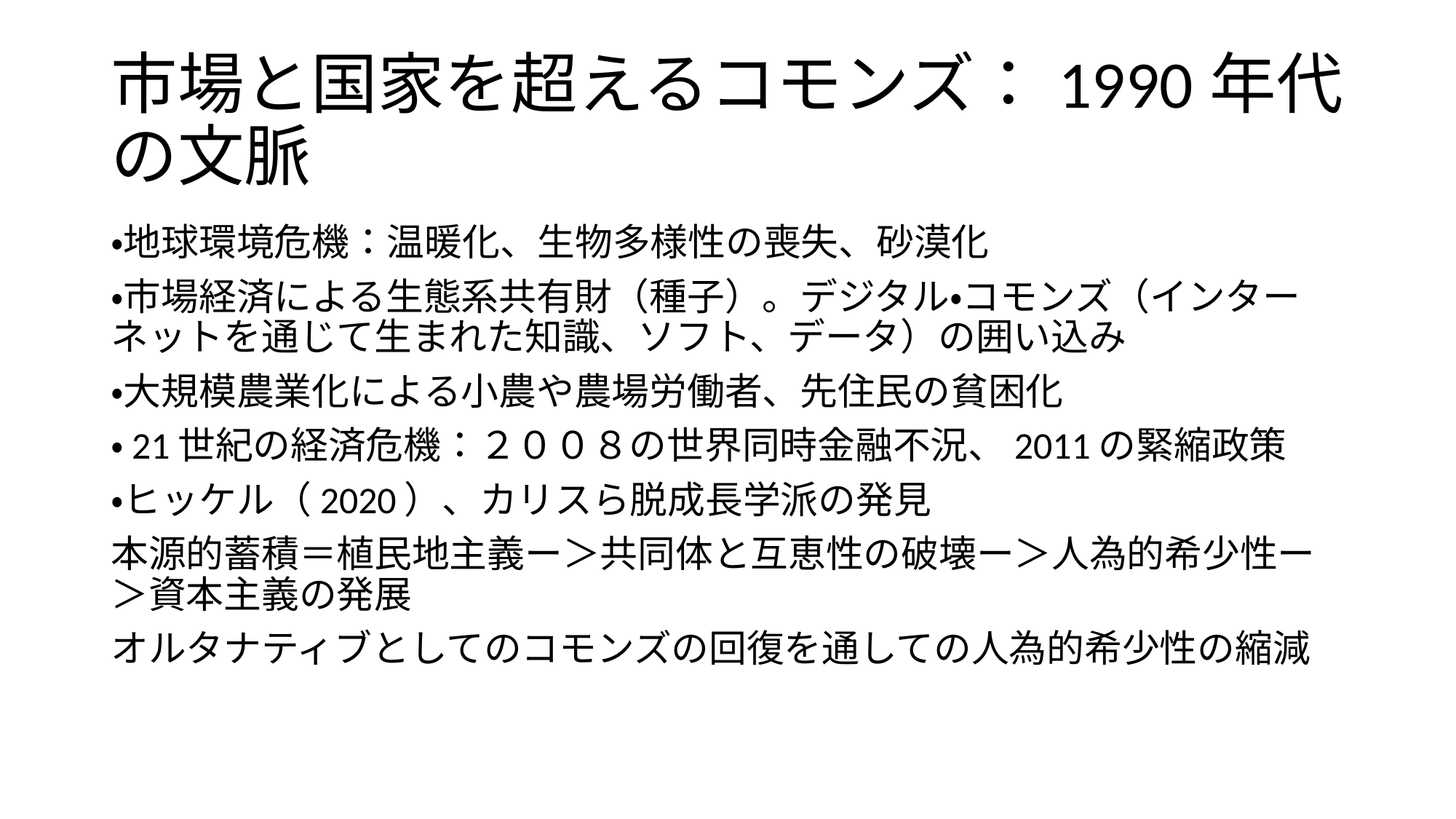

# 市場と国家を超えるコモンズ：1990年代の文脈
・地球環境危機：温暖化、生物多様性の喪失、砂漠化
・市場経済による生態系共有財（種子）。デジタル・コモンズ（インターネットを通じて生まれた知識、ソフト、データ）の囲い込み
・大規模農業化による小農や農場労働者、先住民の貧困化
・21世紀の経済危機：２００８の世界同時金融不況、2011の緊縮政策
・ヒッケル（2020）、カリスら脱成長学派の発見
本源的蓄積＝植民地主義ー＞共同体と互恵性の破壊ー＞人為的希少性ー＞資本主義の発展
オルタナティブとしてのコモンズの回復を通しての人為的希少性の縮減